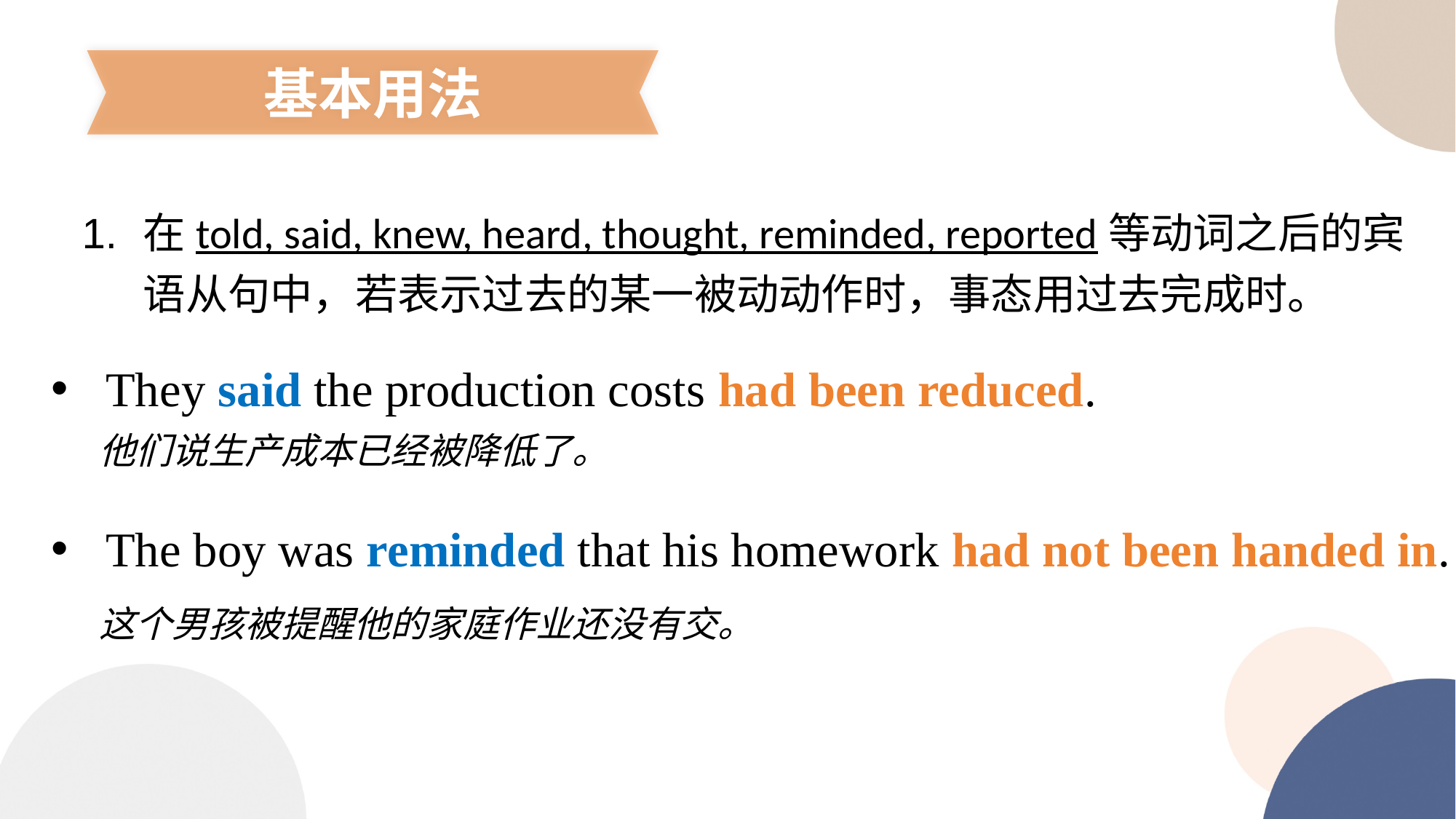

基本用法
在told, said, knew, heard, thought, reminded, reported等动词之后的宾语从句中，若表示过去的某一被动动作时，事态用过去完成时。
They said the production costs had been reduced.
他们说生产成本已经被降低了。
The boy was reminded that his homework had not been handed in.
这个男孩被提醒他的家庭作业还没有交。